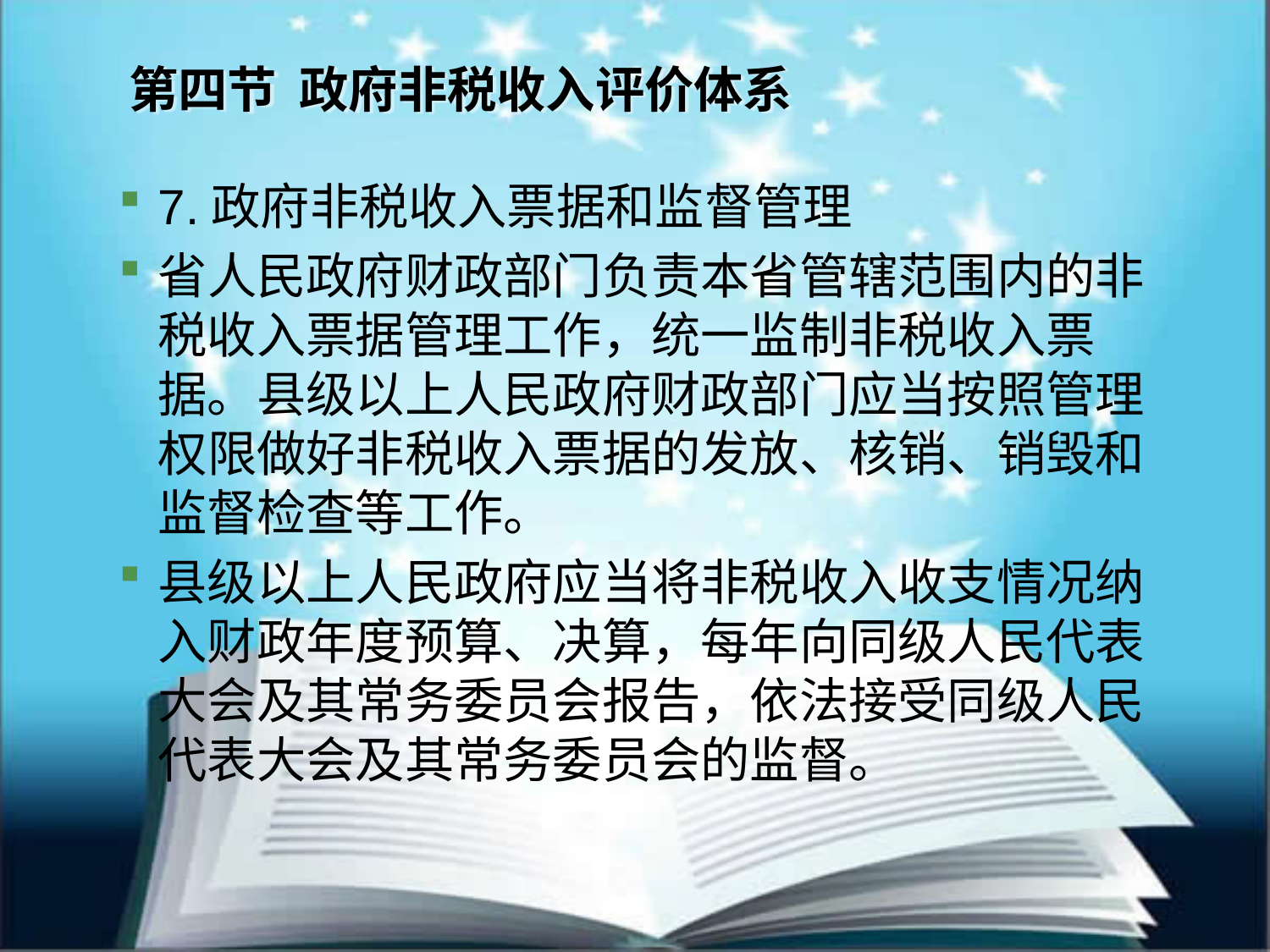

# 第四节  政府非税收入评价体系
7.政府非税收入票据和监督管理
省人民政府财政部门负责本省管辖范围内的非税收入票据管理工作，统一监制非税收入票据。县级以上人民政府财政部门应当按照管理权限做好非税收入票据的发放、核销、销毁和监督检查等工作。
县级以上人民政府应当将非税收入收支情况纳入财政年度预算、决算，每年向同级人民代表大会及其常务委员会报告，依法接受同级人民代表大会及其常务委员会的监督。